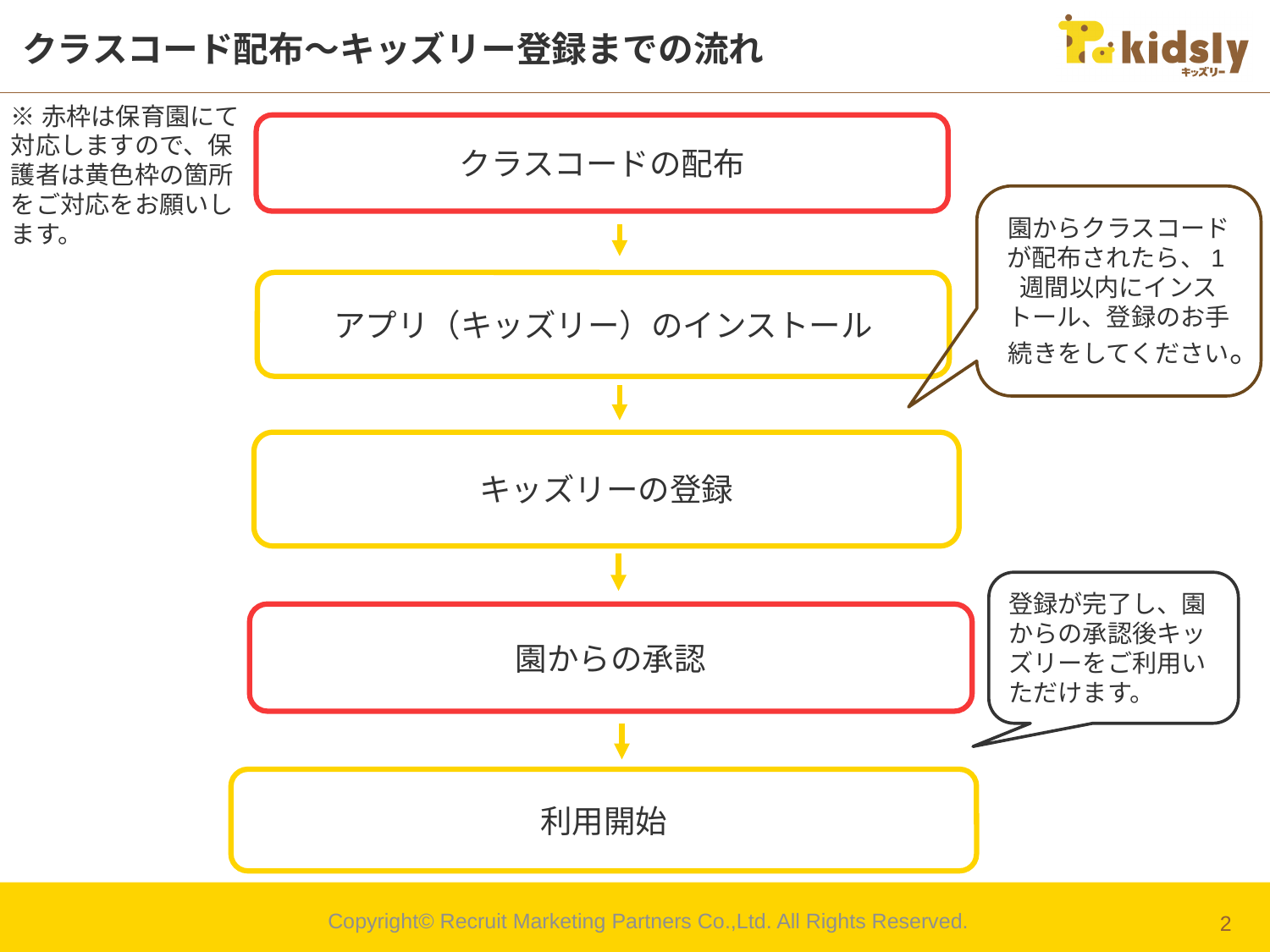

# クラスコード配布～キッズリー登録までの流れ
※赤枠は保育園にて対応しますので、保護者は黄色枠の箇所をご対応をお願いします。
クラスコードの配布
園からクラスコードが配布されたら、1週間以内にインストール、登録のお手続きをしてください。
アプリ（キッズリー）のインストール
キッズリーの登録
登録が完了し、園からの承認後キッズリーをご利用いただけます。
園からの承認
利用開始
Copyright© Recruit Marketing Partners Co.,Ltd. All Rights Reserved.
2